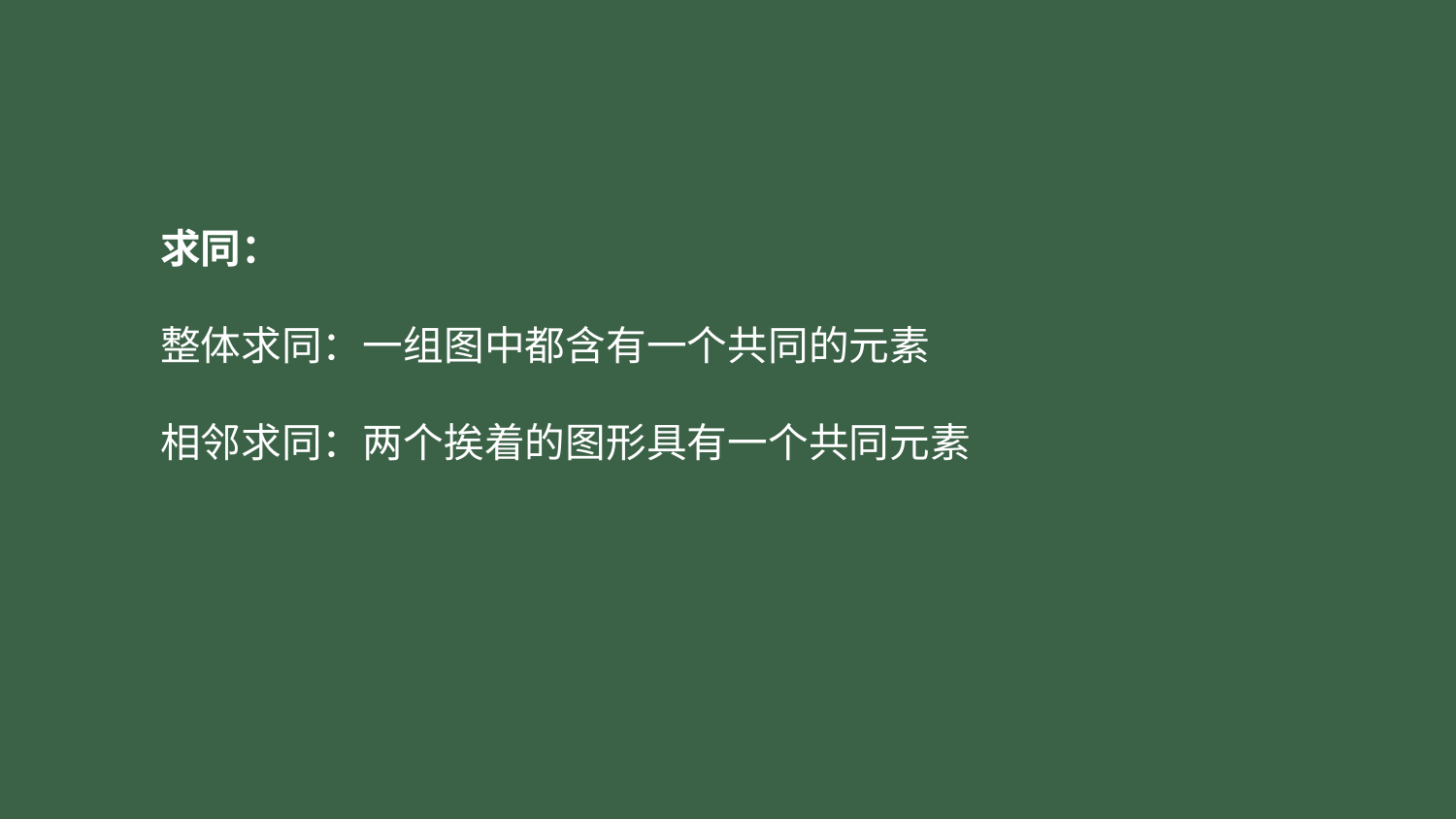

#
求同：
整体求同：一组图中都含有一个共同的元素
相邻求同：两个挨着的图形具有一个共同元素